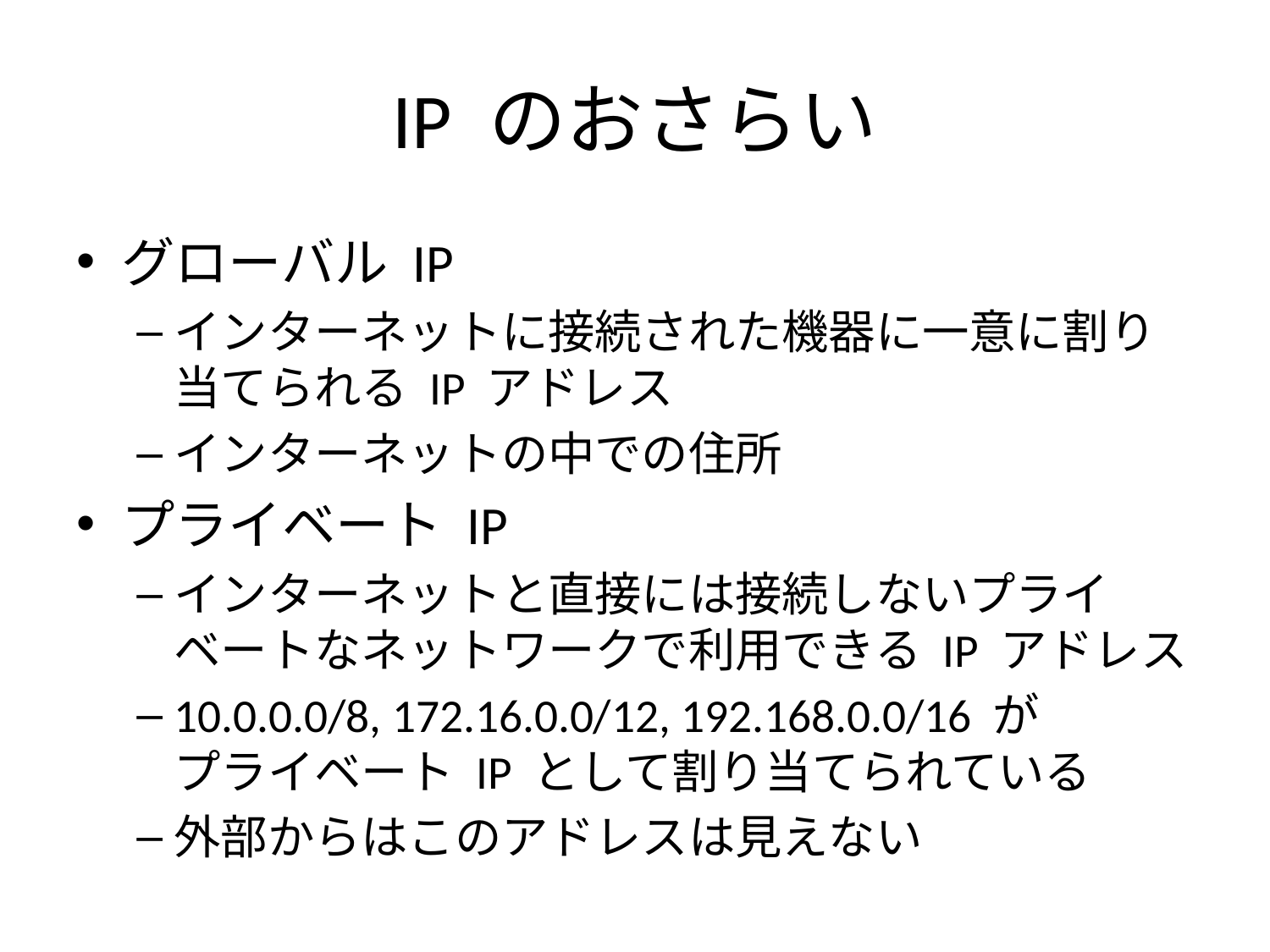

# IP のおさらい
グローバル IP
インターネットに接続された機器に一意に割り当てられる IP アドレス
インターネットの中での住所
プライベート IP
インターネットと直接には接続しないプライベートなネットワークで利用できる IP アドレス
10.0.0.0/8, 172.16.0.0/12, 192.168.0.0/16 が
プライベート IP として割り当てられている
外部からはこのアドレスは見えない